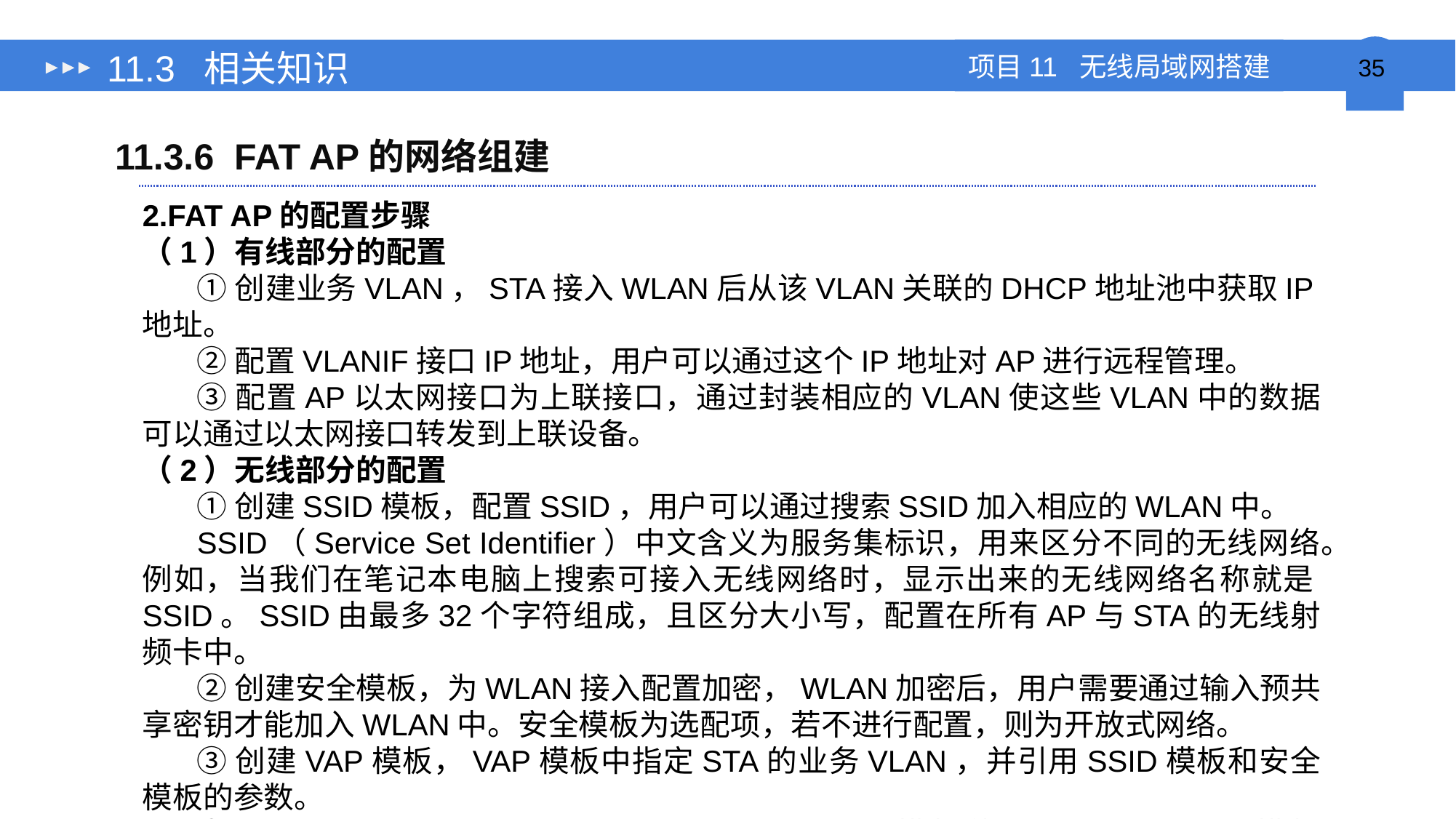

# 11.3  相关知识
11.3.6  FAT AP的网络组建

2.FAT AP的配置步骤
（1）有线部分的配置
①创建业务VLAN，STA接入WLAN后从该VLAN关联的DHCP地址池中获取IP地址。
②配置VLANIF接口IP地址，用户可以通过这个IP地址对AP进行远程管理。
③配置AP以太网接口为上联接口，通过封装相应的VLAN使这些VLAN中的数据可以通过以太网接口转发到上联设备。
（2）无线部分的配置
①创建SSID模板，配置SSID，用户可以通过搜索SSID加入相应的WLAN中。
SSID（Service Set Identifier）中文含义为服务集标识，用来区分不同的无线网络。例如，当我们在笔记本电脑上搜索可接入无线网络时，显示出来的无线网络名称就是SSID。SSID由最多32个字符组成，且区分大小写，配置在所有AP与STA的无线射频卡中。
②创建安全模板，为WLAN接入配置加密，WLAN加密后，用户需要通过输入预共享密钥才能加入WLAN中。安全模板为选配项，若不进行配置，则为开放式网络。
③创建VAP模板，VAP模板中指定STA的业务VLAN，并引用SSID模板和安全模板的参数。
④配置WLAN-radio，配置WLAN-ID引用VAP模板的配置，引用VAP模板后，WLAN开始工作并发射出对应SSIS，用户关联到SSID后会通过业务VLAN获取IP地址。